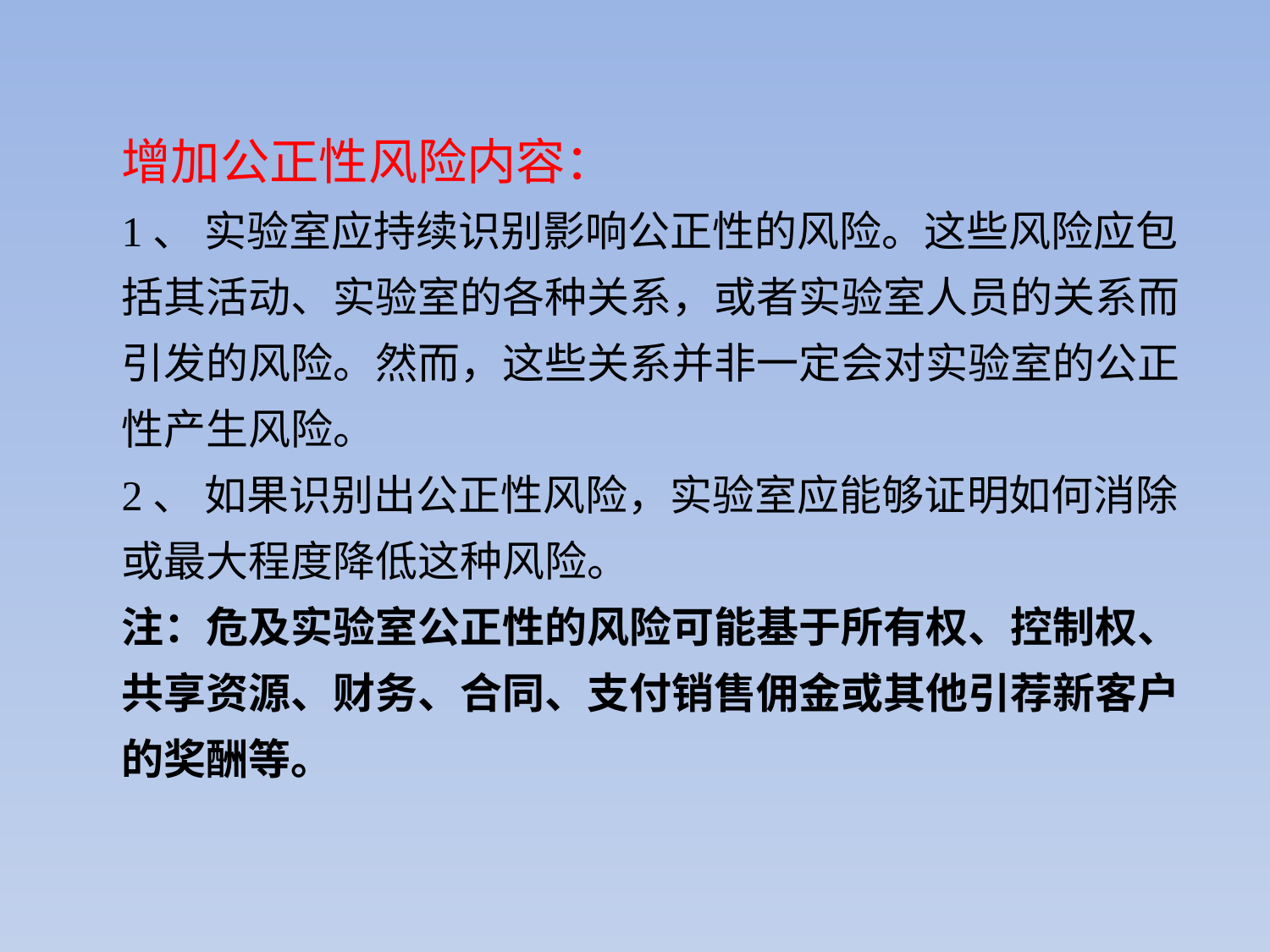

增加公正性风险内容：
1、 实验室应持续识别影响公正性的风险。这些风险应包括其活动、实验室的各种关系，或者实验室人员的关系而引发的风险。然而，这些关系并非一定会对实验室的公正性产生风险。
2、 如果识别出公正性风险，实验室应能够证明如何消除或最大程度降低这种风险。
注：危及实验室公正性的风险可能基于所有权、控制权、共享资源、财务、合同、支付销售佣金或其他引荐新客户的奖酬等。